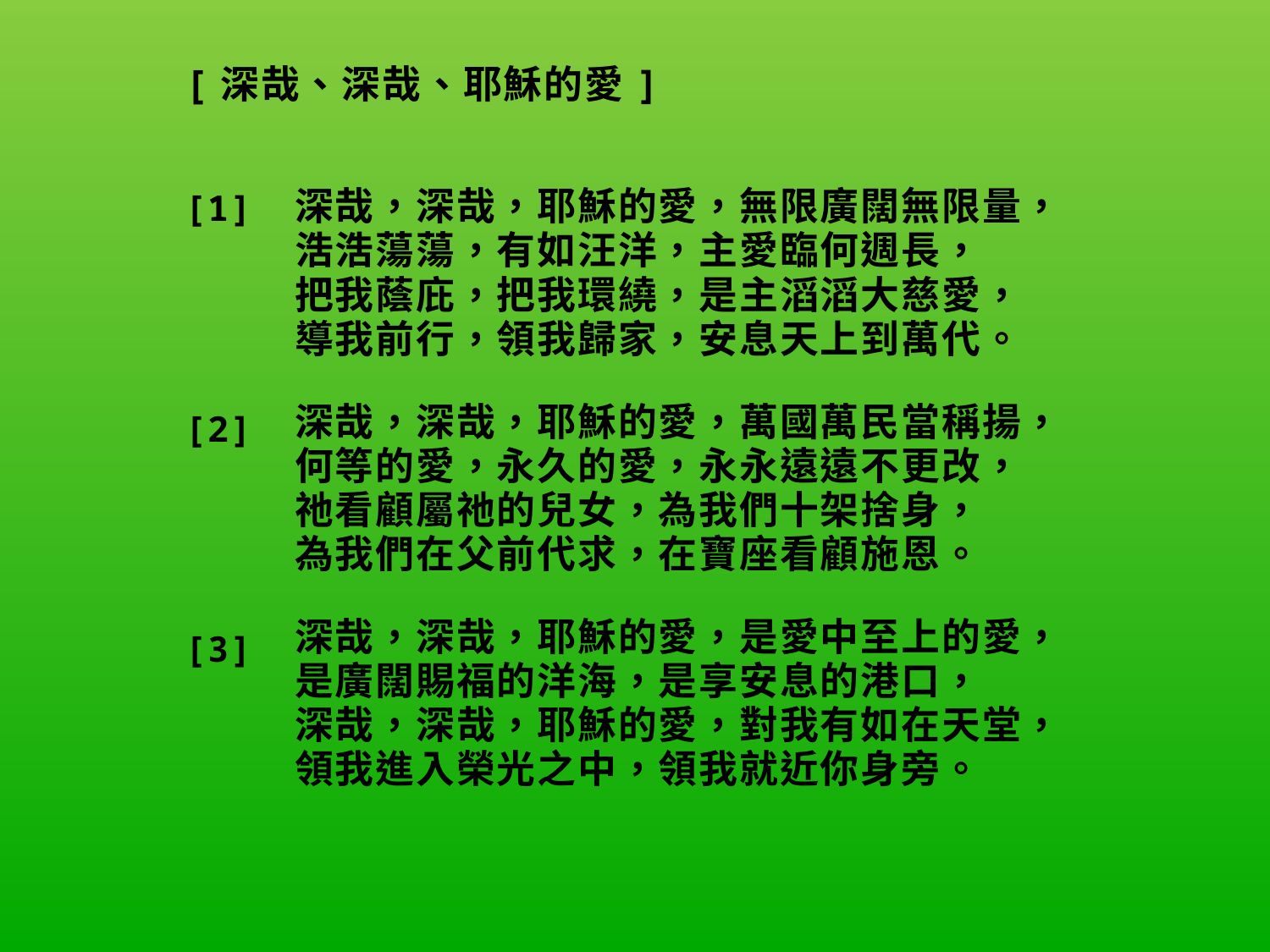

| [深哉、深哉、耶穌的愛] |  |
| --- | --- |
| [1]          [2]          [3] | 深哉，深哉，耶穌的愛，無限廣闊無限量， 浩浩蕩蕩，有如汪洋，主愛臨何週長， 把我蔭庇，把我環繞，是主滔滔大慈愛， 導我前行，領我歸家，安息天上到萬代。   深哉，深哉，耶穌的愛，萬國萬民當稱揚， 何等的愛，永久的愛，永永遠遠不更改， 祂看顧屬祂的兒女，為我們十架捨身， 為我們在父前代求，在寶座看顧施恩。   深哉，深哉，耶穌的愛，是愛中至上的愛， 是廣闊賜福的洋海，是享安息的港口， 深哉，深哉，耶穌的愛，對我有如在天堂， 領我進入榮光之中，領我就近你身旁。 |